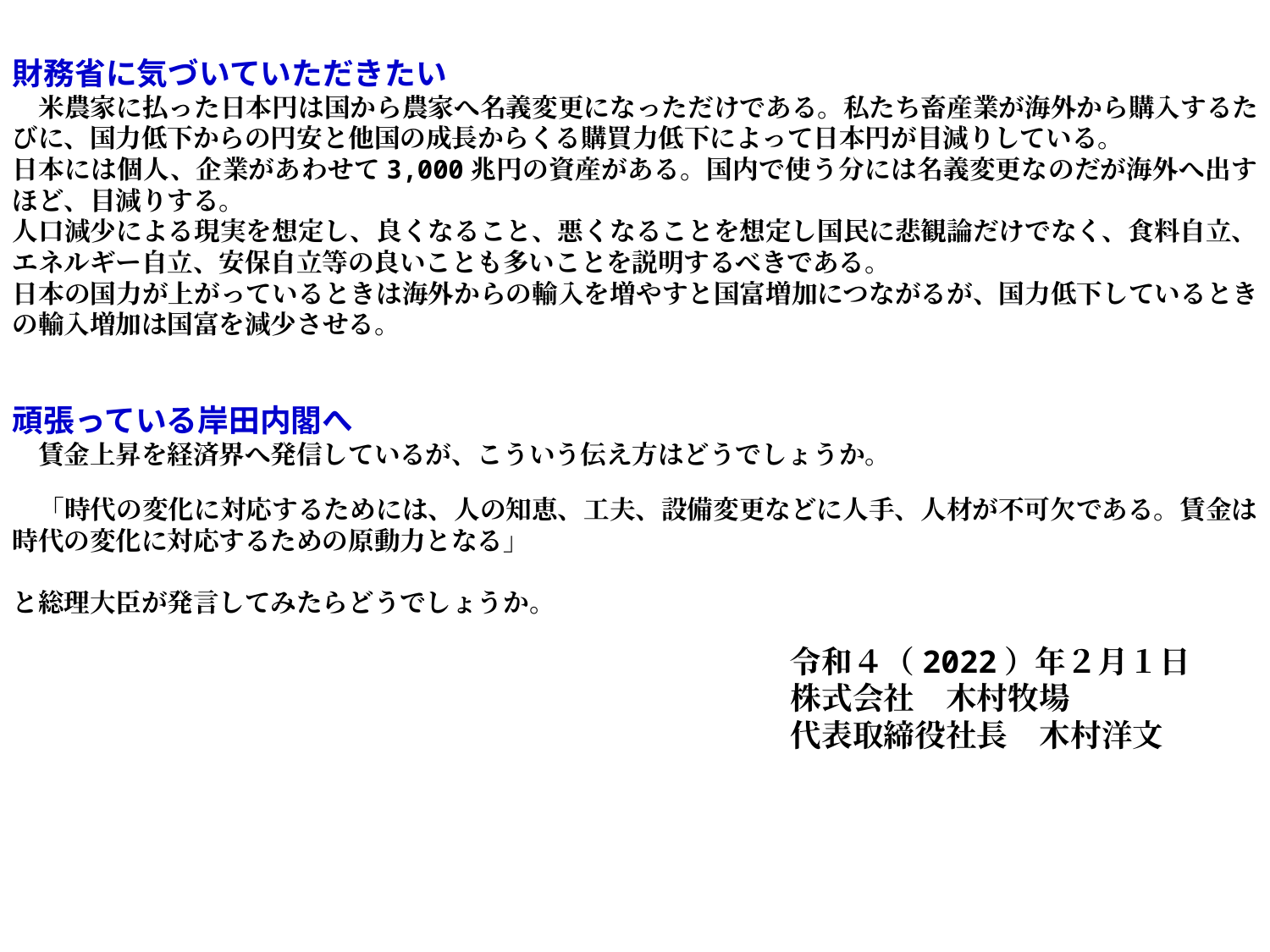

財務省に気づいていただきたい
　米農家に払った日本円は国から農家へ名義変更になっただけである。私たち畜産業が海外から購入するたびに、国力低下からの円安と他国の成長からくる購買力低下によって日本円が目減りしている。
日本には個人、企業があわせて3,000兆円の資産がある。国内で使う分には名義変更なのだが海外へ出すほど、目減りする。
人口減少による現実を想定し、良くなること、悪くなることを想定し国民に悲観論だけでなく、食料自立、エネルギー自立、安保自立等の良いことも多いことを説明するべきである。
日本の国力が上がっているときは海外からの輸入を増やすと国富増加につながるが、国力低下しているときの輸入増加は国富を減少させる。

頑張っている岸田内閣へ
　賃金上昇を経済界へ発信しているが、こういう伝え方はどうでしょうか。

　「時代の変化に対応するためには、人の知恵、工夫、設備変更などに人手、人材が不可欠である。賃金は時代の変化に対応するための原動力となる」

と総理大臣が発言してみたらどうでしょうか。

　　　　　　　　　　　　　　　　　　　　　　　　　令和４（2022）年２月１日
　　　　　　　　　　　　　　　　　　　　　　　　　株式会社　木村牧場
　　　　　　　　　　　　　　　　　　　　　　　　　代表取締役社長　木村洋文